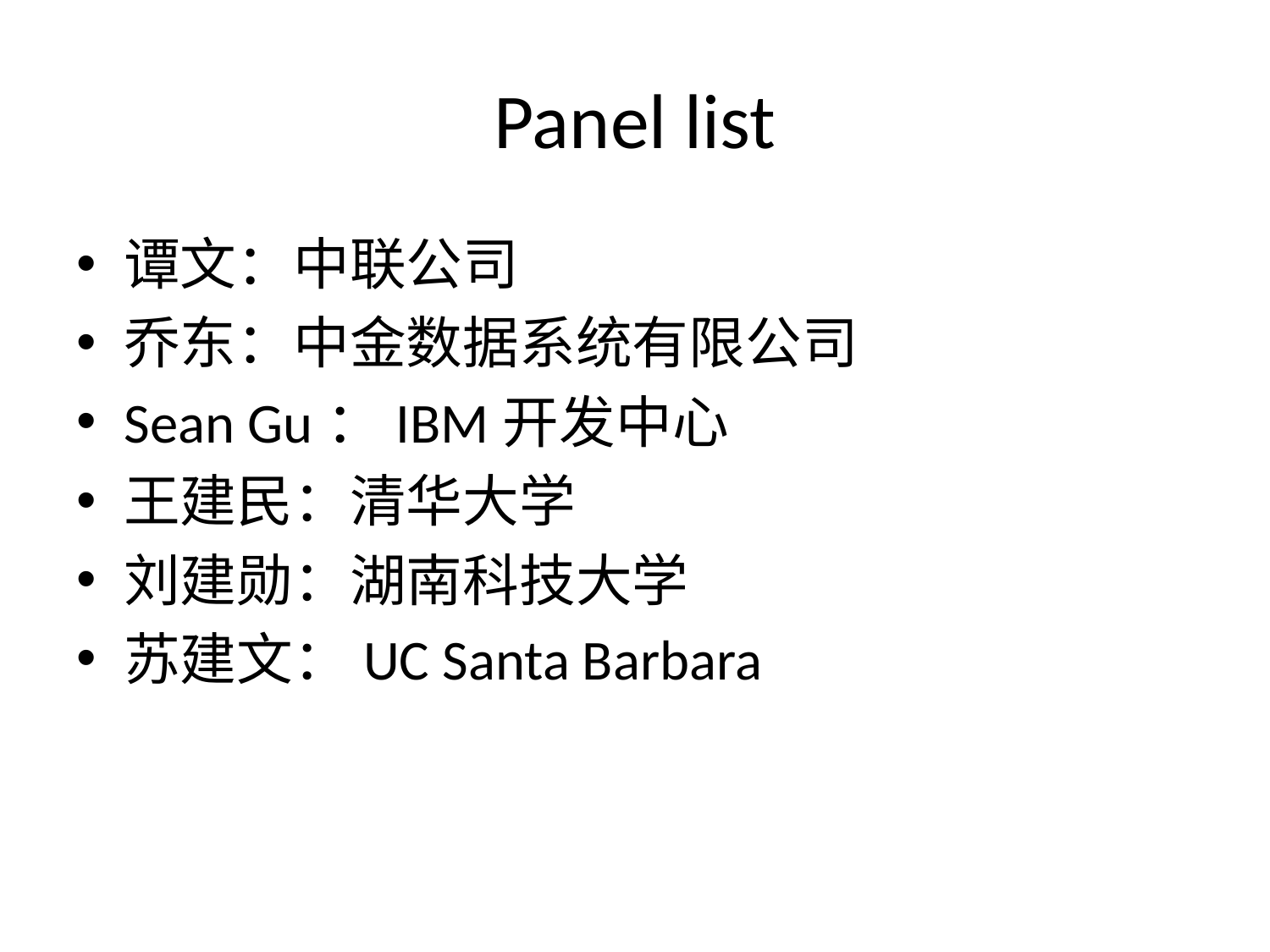

# Panel list
谭文：中联公司
乔东：中金数据系统有限公司
Sean Gu：IBM开发中心
王建民：清华大学
刘建勋：湖南科技大学
苏建文：UC Santa Barbara